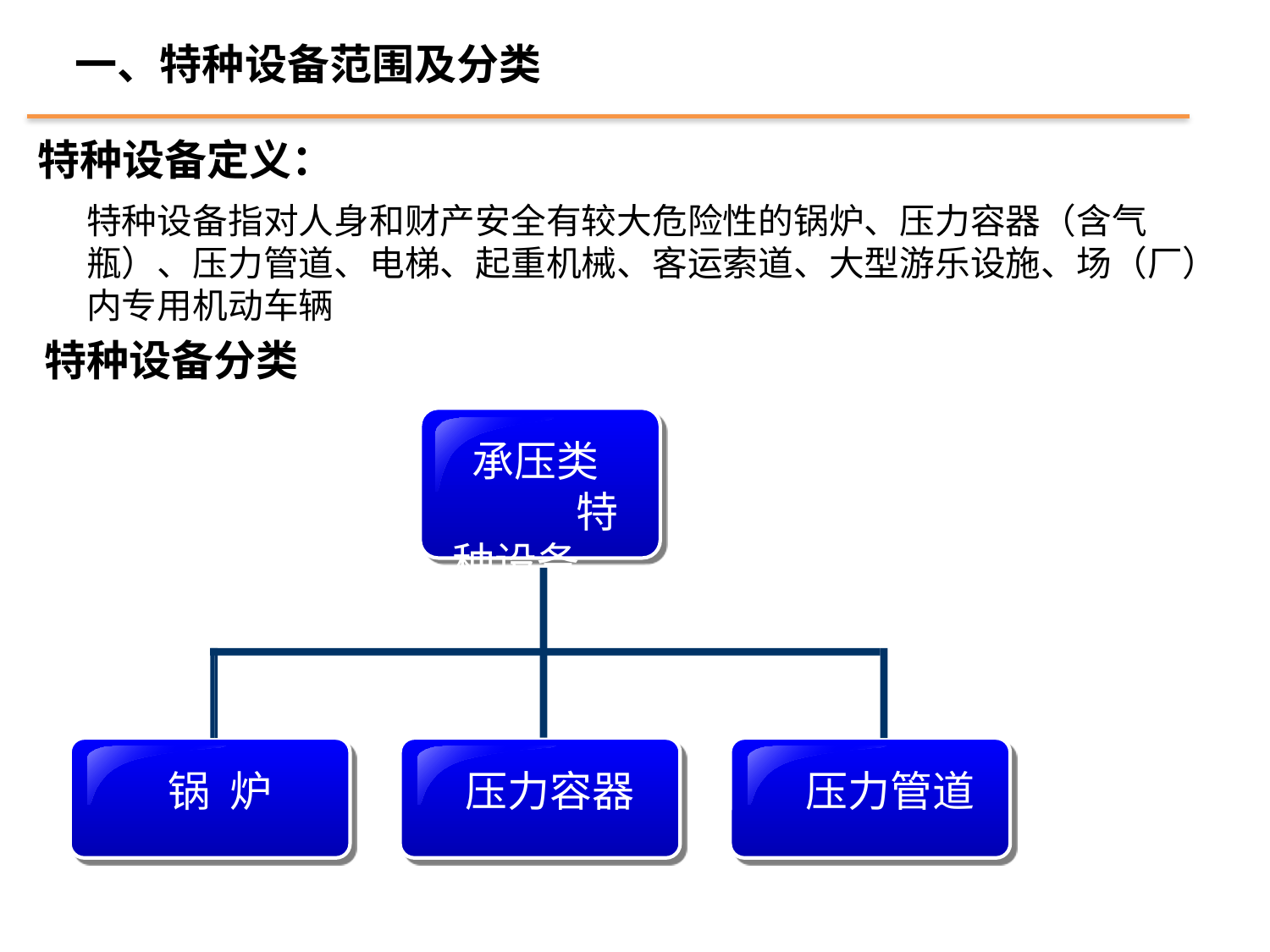

一、特种设备范围及分类
特种设备定义：
特种设备指对人身和财产安全有较大危险性的锅炉、压力容器（含气瓶）、压力管道、电梯、起重机械、客运索道、大型游乐设施、场（厂）内专用机动车辆
特种设备分类

 承压类                   特种设备

锅  炉
压力容器
压力管道